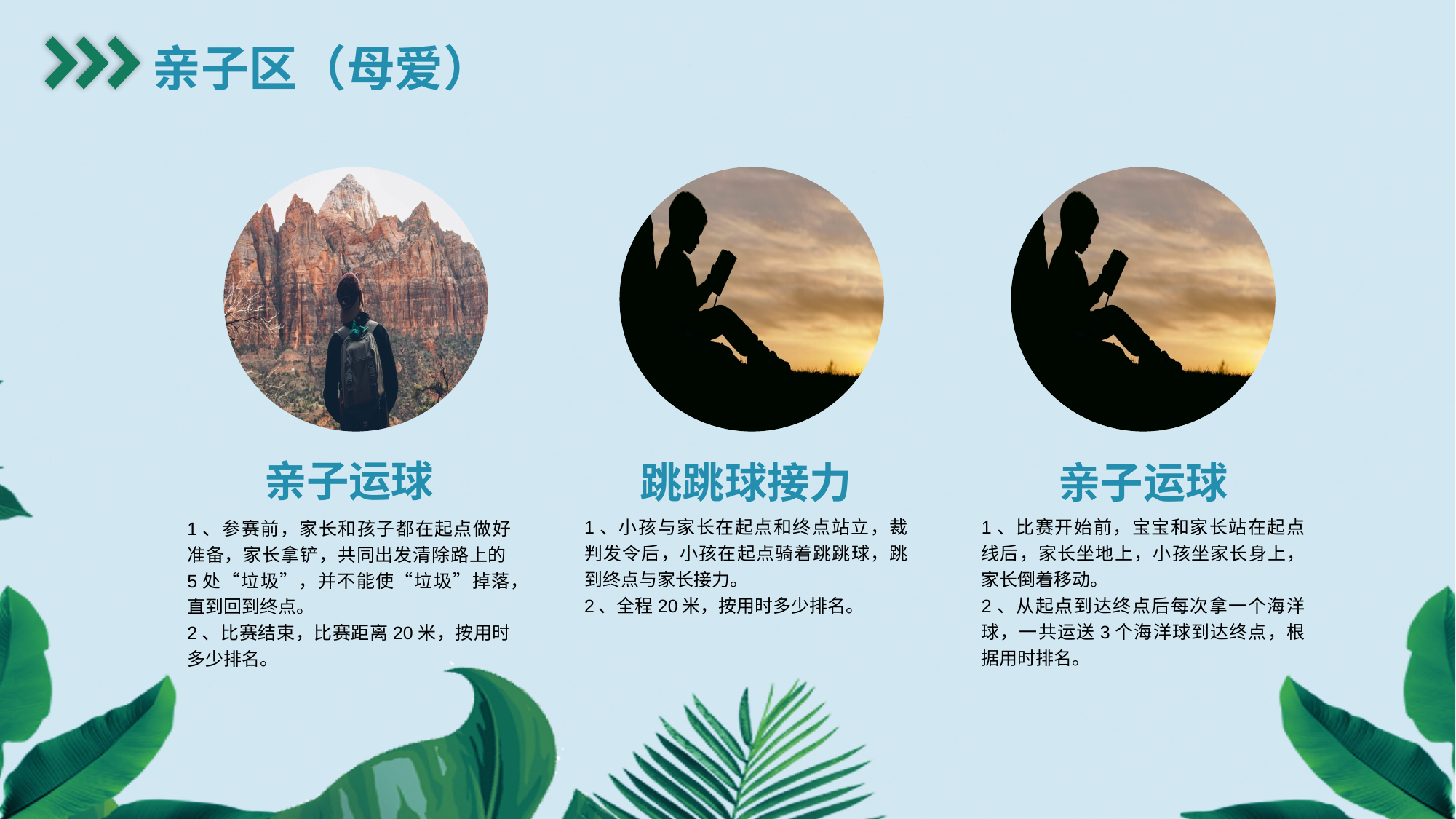

亲子区（母爱）

亲子运球
1、比赛开始前，宝宝和家长站在起点线后，家长坐地上，小孩坐家长身上，家长倒着移动。
2、从起点到达终点后每次拿一个海洋球，一共运送3个海洋球到达终点，根据用时排名。

亲子运球
1、参赛前，家长和孩子都在起点做好准备，家长拿铲，共同出发清除路上的5处“垃圾”，并不能使“垃圾”掉落，直到回到终点。
2、比赛结束，比赛距离20米，按用时多少排名。

跳跳球接力
1、小孩与家长在起点和终点站立，裁判发令后，小孩在起点骑着跳跳球，跳到终点与家长接力。
2、全程20米，按用时多少排名。